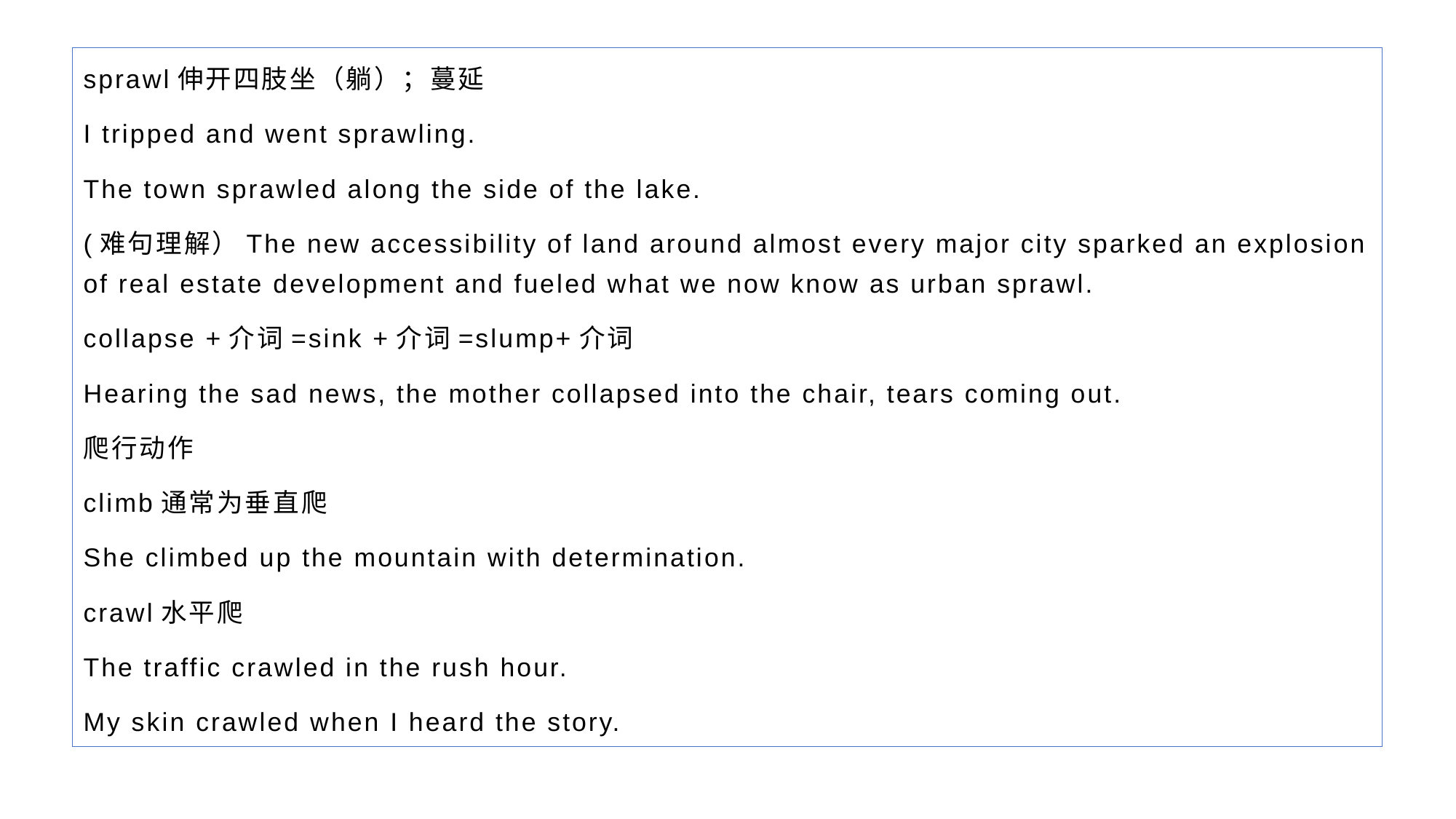

sprawl伸开四肢坐（躺）；蔓延
I tripped and went sprawling.
The town sprawled along the side of the lake.
(难句理解）The new accessibility of land around almost every major city sparked an explosion of real estate development and fueled what we now know as urban sprawl.
collapse +介词=sink +介词=slump+介词
Hearing the sad news, the mother collapsed into the chair, tears coming out.
爬行动作
climb通常为垂直爬
She climbed up the mountain with determination.
crawl水平爬
The traffic crawled in the rush hour.
My skin crawled when I heard the story.